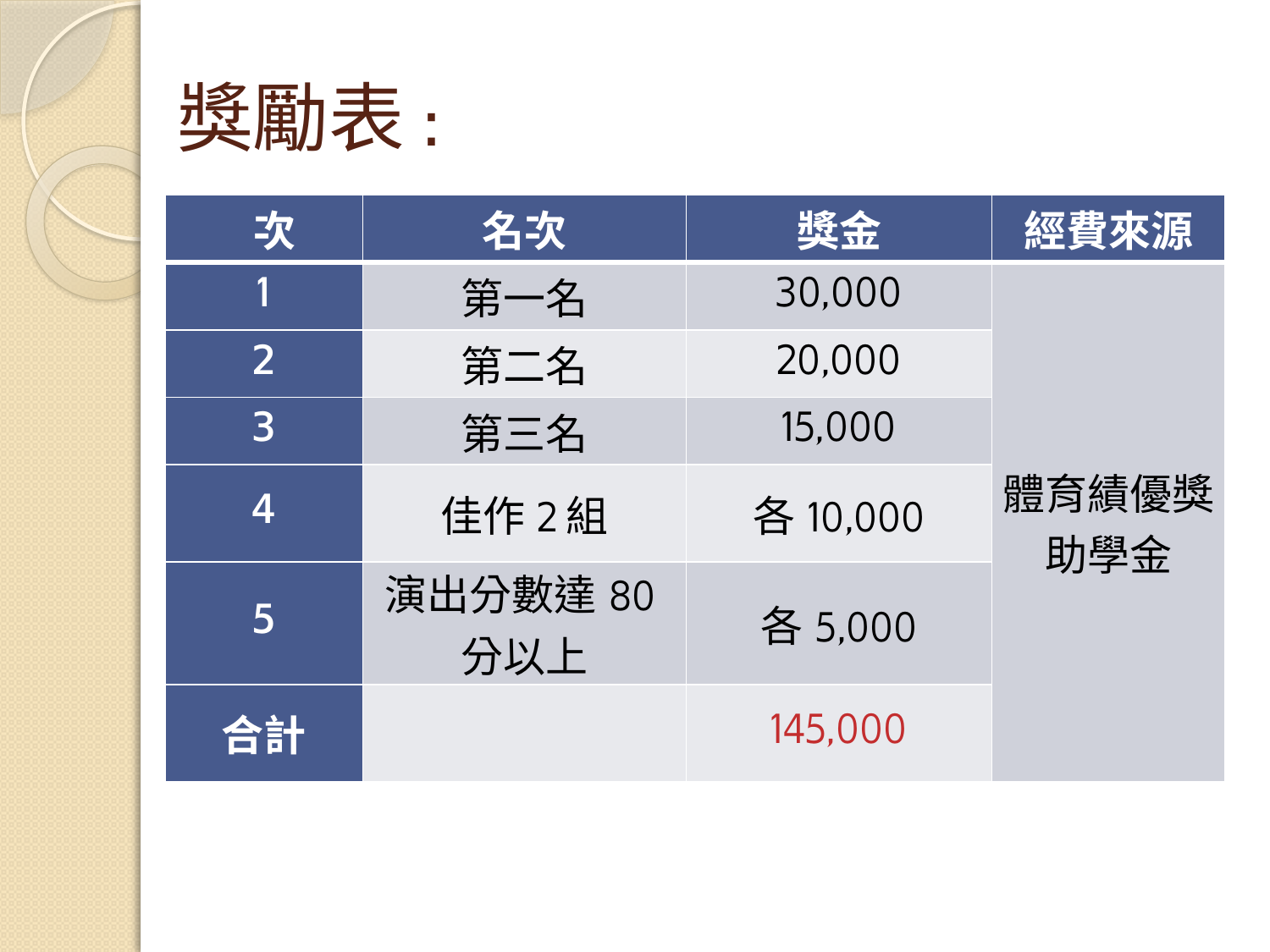

# 獎勵表:
| 次 | 名次 | 獎金 | 經費來源 |
| --- | --- | --- | --- |
| 1 | 第一名 | 30,000 | 體育績優獎助學金 |
| 2 | 第二名 | 20,000 |  |
| 3 | 第三名 | 15,000 |  |
| 4 | 佳作2組 | 各10,000 |  |
| 5 | 演出分數達80分以上 | 各5,000 |  |
| 合計 |  | 145,000 |  |